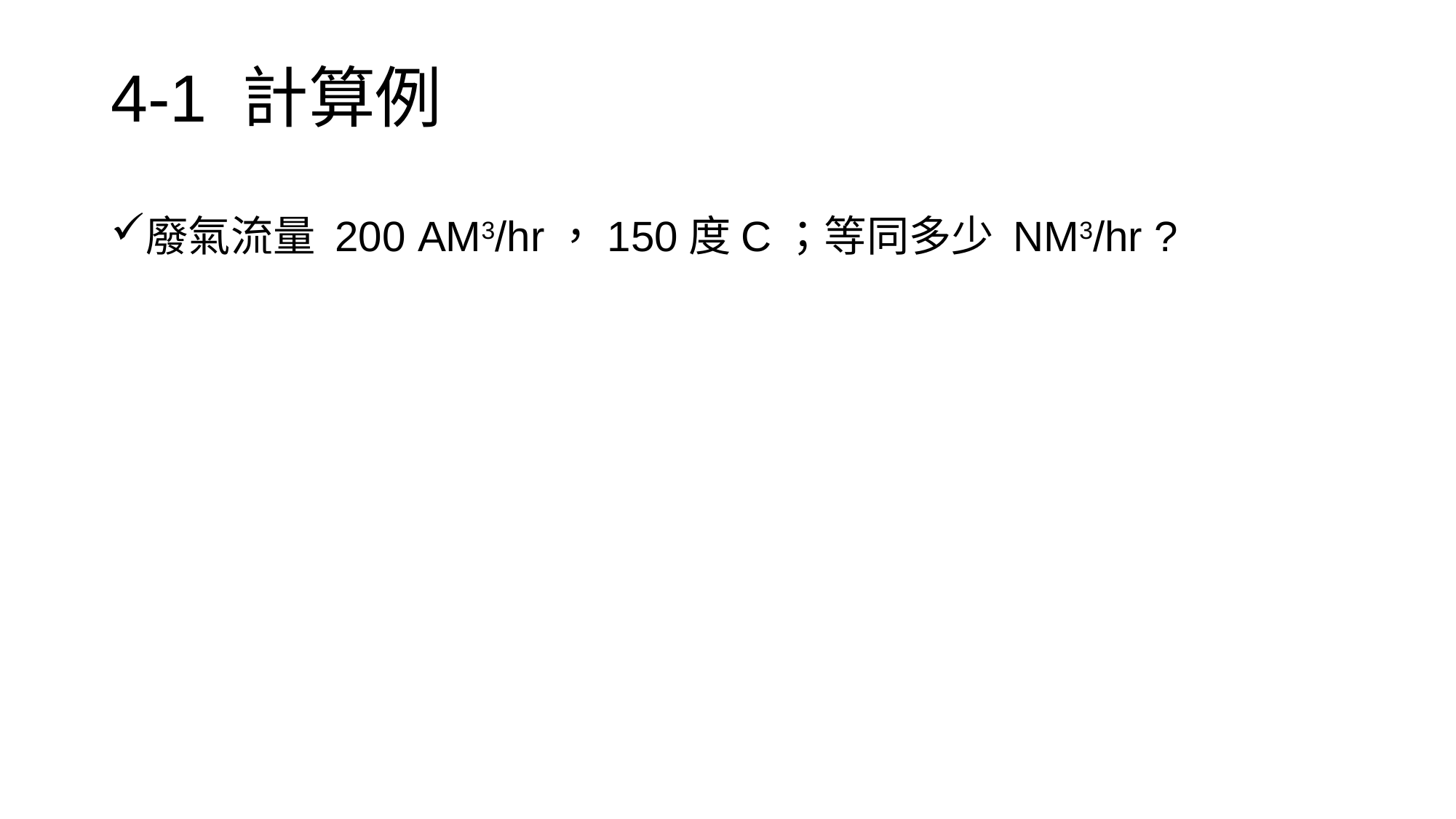

# 4-1 計算例
廢氣流量 200 AM3/hr，150度C；等同多少 NM3/hr ?